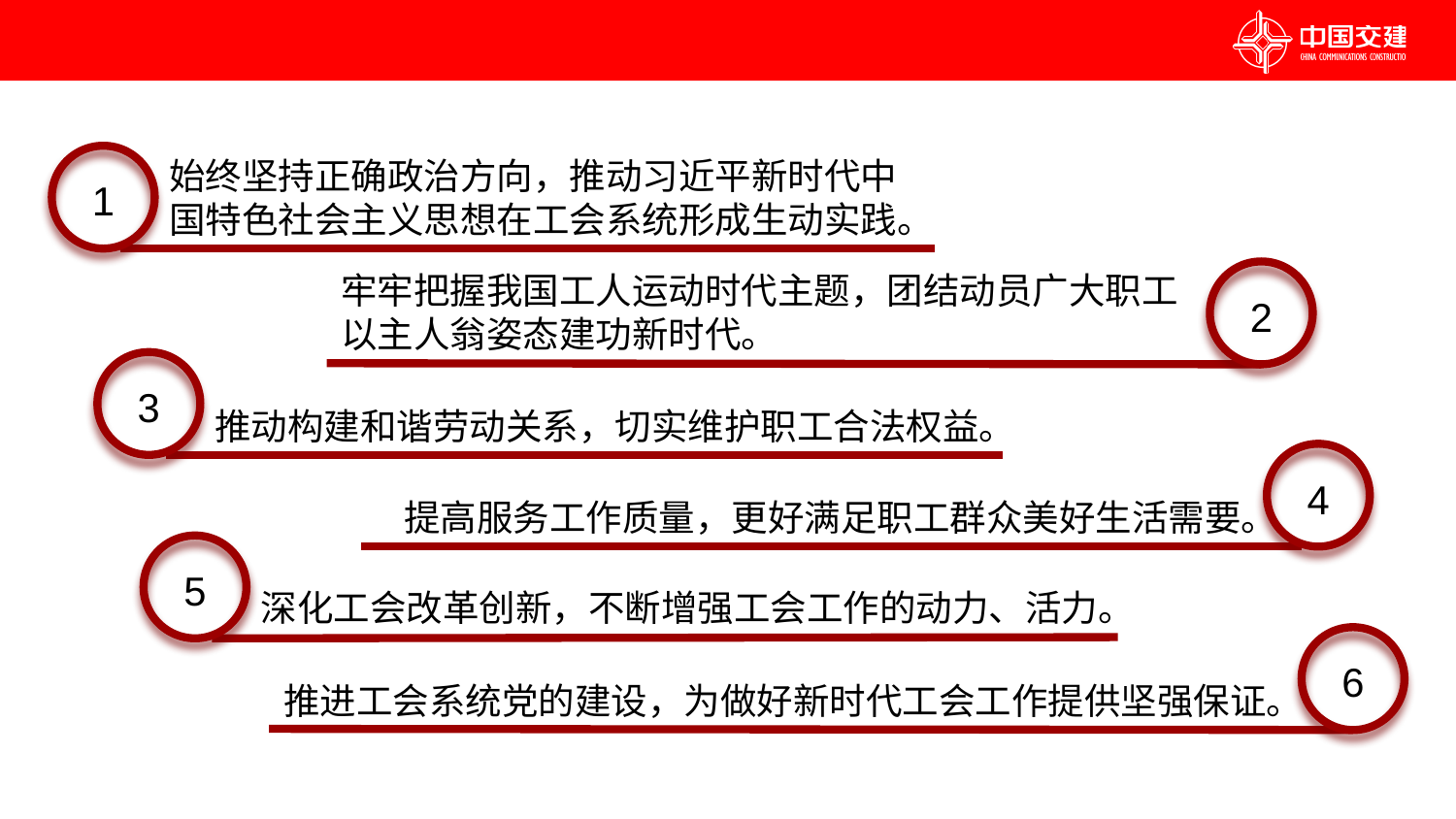

始终坚持正确政治方向，推动习近平新时代中国特色社会主义思想在工会系统形成生动实践。
1
牢牢把握我国工人运动时代主题，团结动员广大职工以主人翁姿态建功新时代。

2

3
推动构建和谐劳动关系，切实维护职工合法权益。

4
提高服务工作质量，更好满足职工群众美好生活需要。

5
深化工会改革创新，不断增强工会工作的动力、活力。

6
推进工会系统党的建设，为做好新时代工会工作提供坚强保证。